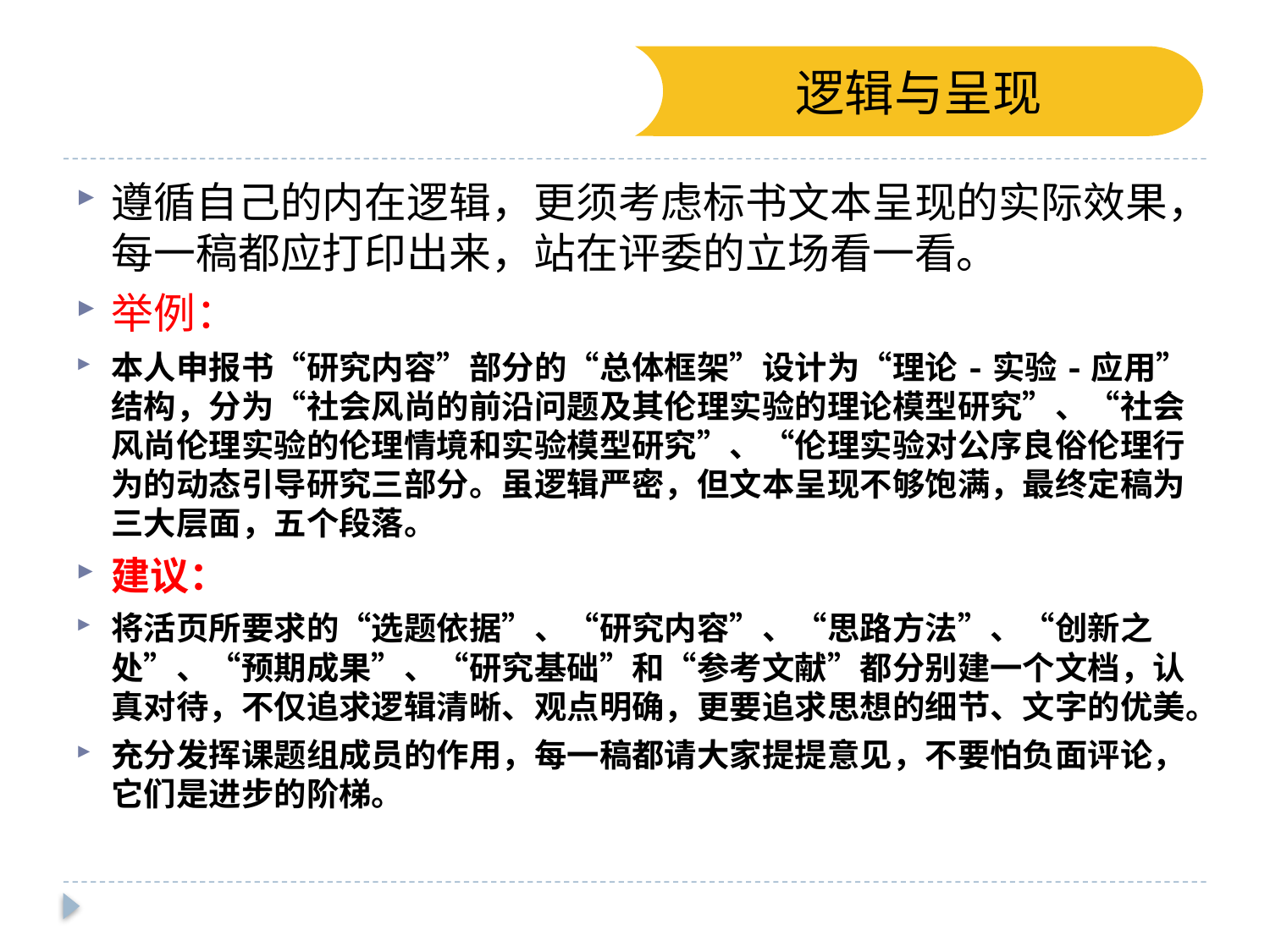

逻辑与呈现
遵循自己的内在逻辑，更须考虑标书文本呈现的实际效果，每一稿都应打印出来，站在评委的立场看一看。
举例：
本人申报书“研究内容”部分的“总体框架”设计为“理论-实验-应用”结构，分为“社会风尚的前沿问题及其伦理实验的理论模型研究”、“社会风尚伦理实验的伦理情境和实验模型研究”、“伦理实验对公序良俗伦理行为的动态引导研究三部分。虽逻辑严密，但文本呈现不够饱满，最终定稿为三大层面，五个段落。
建议：
将活页所要求的“选题依据”、“研究内容”、“思路方法”、“创新之处”、“预期成果”、“研究基础”和“参考文献”都分别建一个文档，认真对待，不仅追求逻辑清晰、观点明确，更要追求思想的细节、文字的优美。
充分发挥课题组成员的作用，每一稿都请大家提提意见，不要怕负面评论，它们是进步的阶梯。